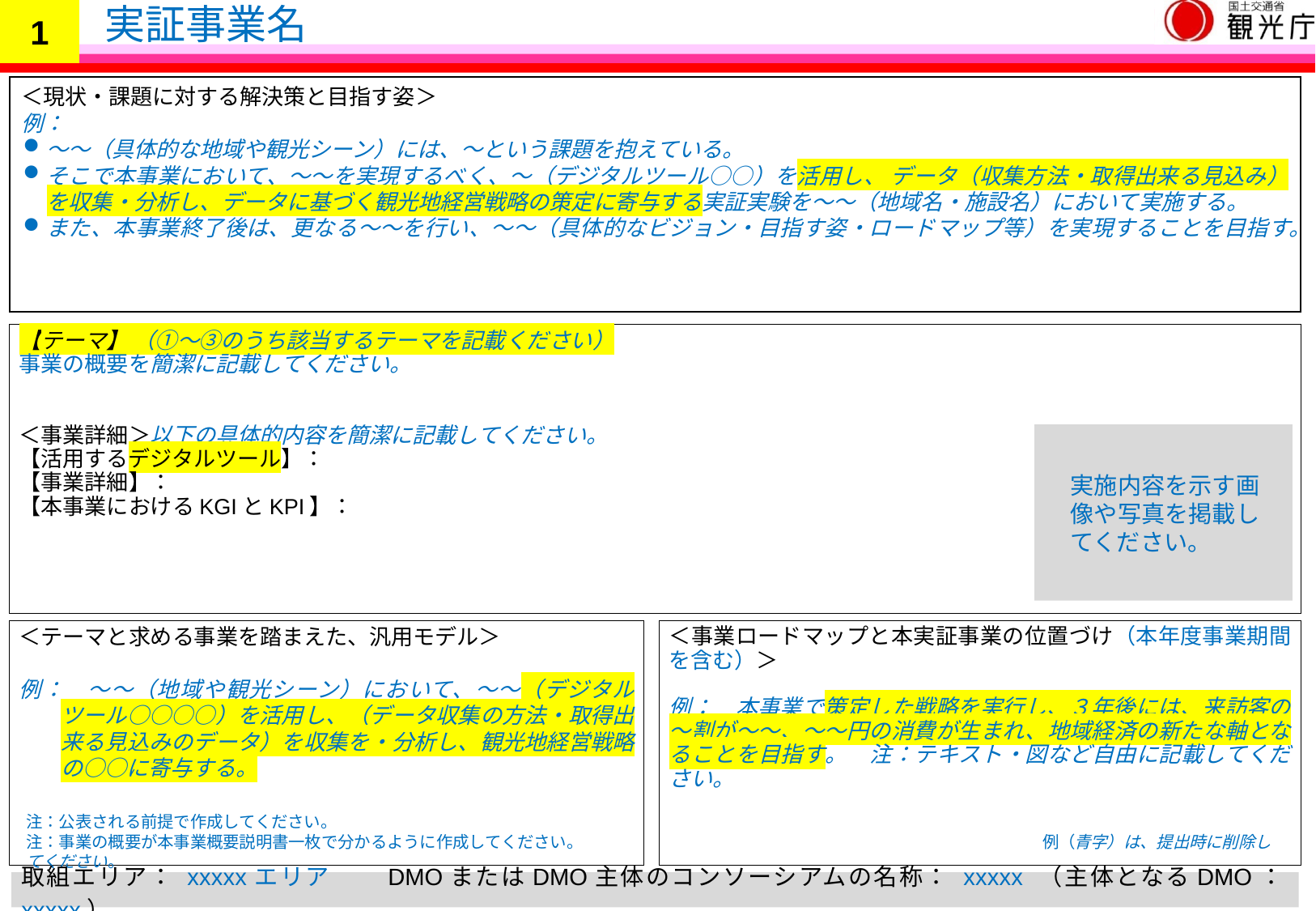

実証事業名
1
＜現状・課題に対する解決策と目指す姿＞
例：
～～（具体的な地域や観光シーン）には、～という課題を抱えている。
そこで本事業において、～～を実現するべく、～（デジタルツール○○）を活用し、 データ（収集方法・取得出来る見込み）を収集・分析し、データに基づく観光地経営戦略の策定に寄与する実証実験を～～（地域名・施設名）において実施する。
また、本事業終了後は、更なる〜〜を行い、〜〜（具体的なビジョン・目指す姿・ロードマップ等）を実現することを目指す。
【テーマ】 （①～③のうち該当するテーマを記載ください）
事業の概要を簡潔に記載してください。

＜事業詳細＞以下の具体的内容を簡潔に記載してください。
【活用するデジタルツール】：
【事業詳細】：
【本事業におけるKGIとKPI】：

実施内容を示す画像や写真を掲載してください。
＜事業ロードマップと本実証事業の位置づけ（本年度事業期間を含む）＞

例：　本事業で策定した戦略を実行し、３年後には、来訪客の〜割が～～、〜〜円の消費が生まれ、地域経済の新たな軸となることを目指す。　注：テキスト・図など自由に記載してください。
＜テーマと求める事業を踏まえた、汎用モデル＞

例：　～～（地域や観光シーン）において、～～（デジタルツール○○○○）を活用し、（データ収集の方法・取得出来る見込みのデータ）を収集を・分析し、観光地経営戦略の○○に寄与する。
注：公表される前提で作成してください。
注：事業の概要が本事業概要説明書一枚で分かるように作成してください。　　　　　　　　　　　　　　　　　　　　　　　　　　　　例（青字）は、提出時に削除してください。
取組エリア： xxxxxエリア　　DMOまたはDMO主体のコンソーシアムの名称： xxxxx （主体となるDMO：xxxxx）